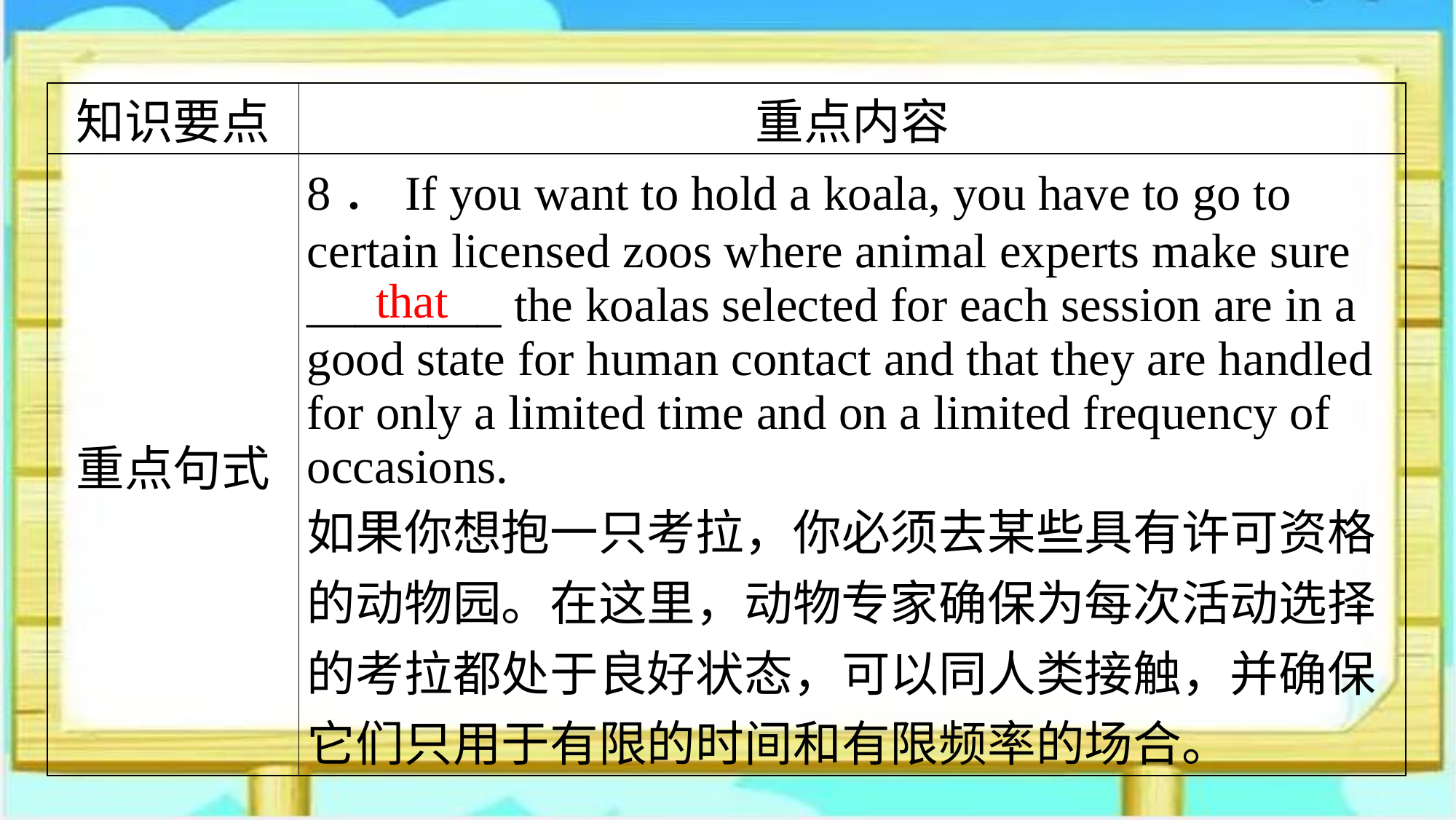

| 知识要点 | 重点内容 |
| --- | --- |
| 重点句式 | 8．If you want to hold a koala, you have to go to certain licensed zoos where animal experts make sure \_\_\_\_\_\_\_\_ the koalas selected for each session are in a good state for human contact and that they are handled for only a limited time and on a limited frequency of occasions. 如果你想抱一只考拉，你必须去某些具有许可资格的动物园。在这里，动物专家确保为每次活动选择的考拉都处于良好状态，可以同人类接触，并确保它们只用于有限的时间和有限频率的场合。 |
that